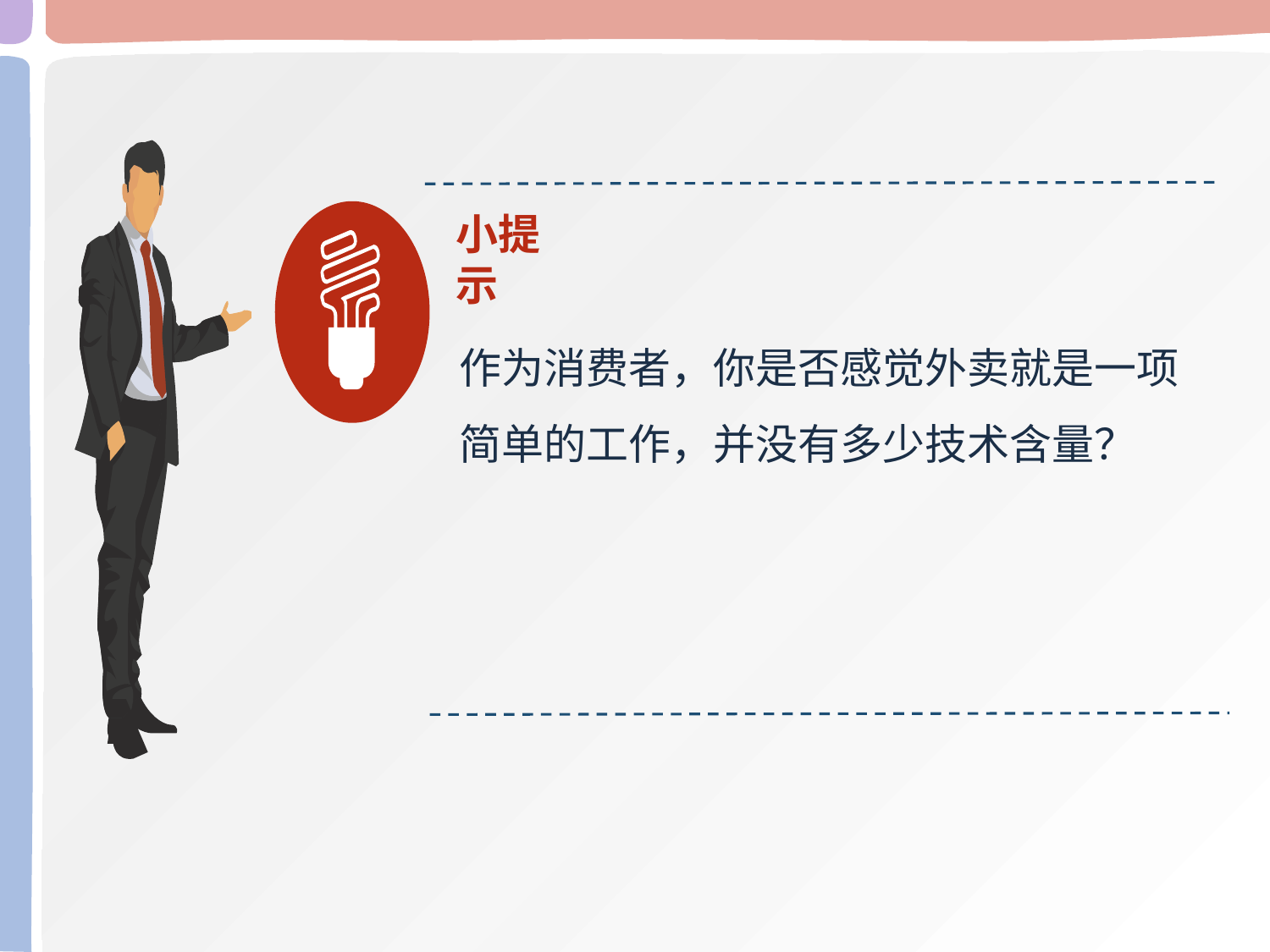

小提示
作为消费者，你是否感觉外卖就是一项简单的工作，并没有多少技术含量？